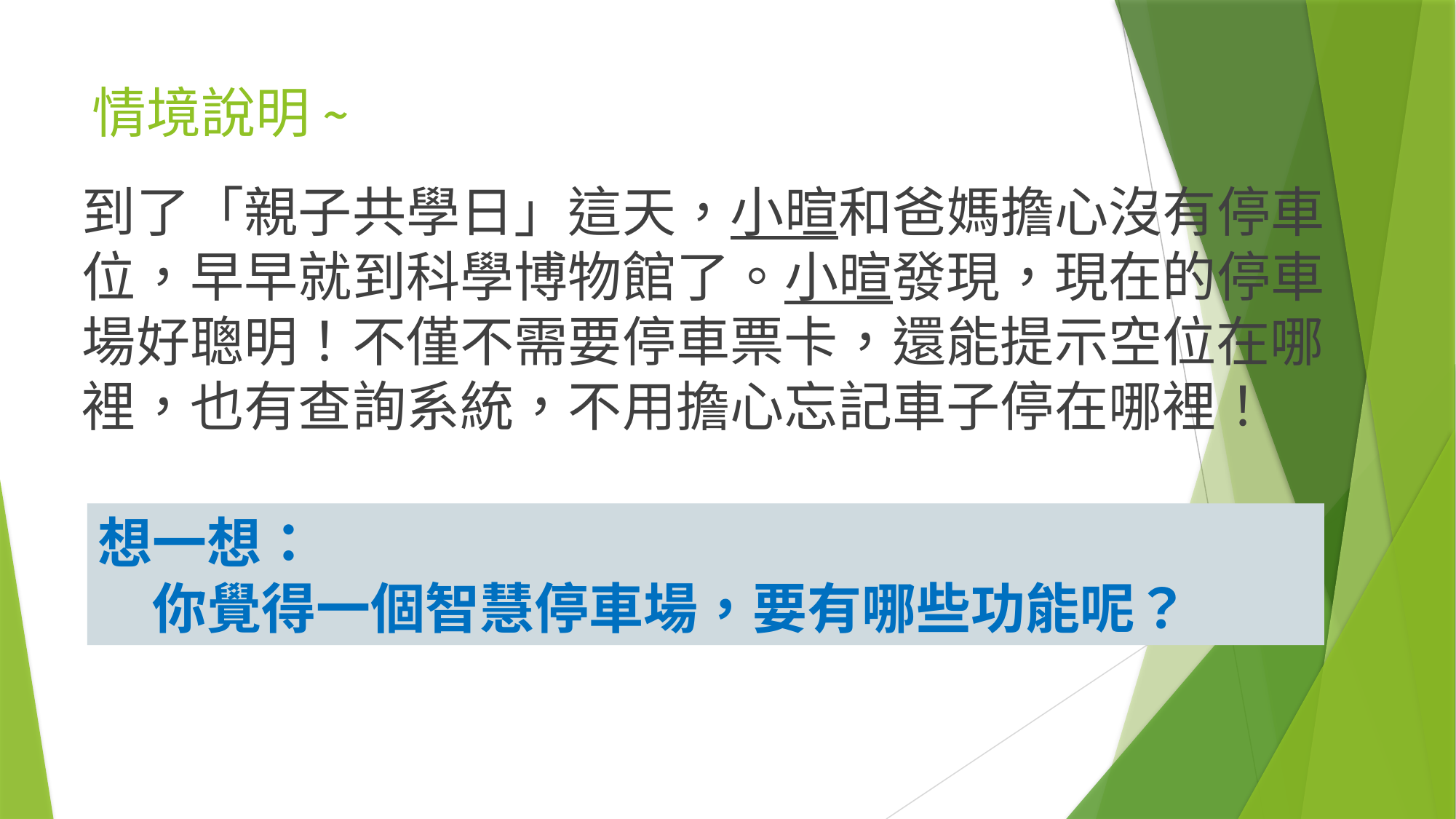

# 情境說明~
到了「親子共學日」這天，小暄和爸媽擔心沒有停車位，早早就到科學博物館了。小暄發現，現在的停車場好聰明！不僅不需要停車票卡，還能提示空位在哪裡，也有查詢系統，不用擔心忘記車子停在哪裡！
想一想：
　你覺得一個智慧停車場，要有哪些功能呢？